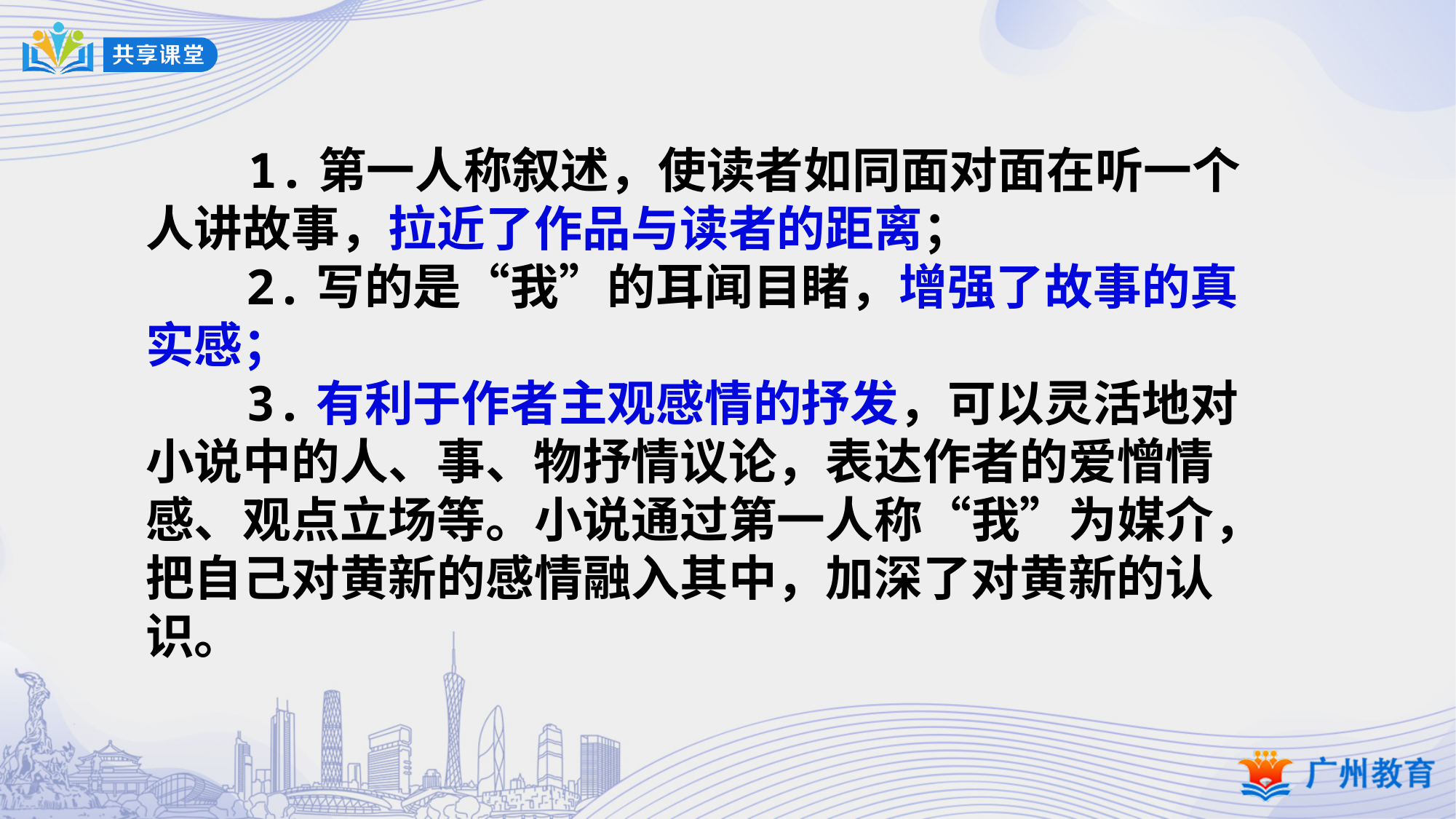

1.第一人称叙述，使读者如同面对面在听一个人讲故事，拉近了作品与读者的距离；
  2.写的是“我”的耳闻目睹，增强了故事的真实感；
  3.有利于作者主观感情的抒发，可以灵活地对小说中的人、事、物抒情议论，表达作者的爱憎情感、观点立场等。小说通过第一人称“我”为媒介，把自己对黄新的感情融入其中，加深了对黄新的认识。